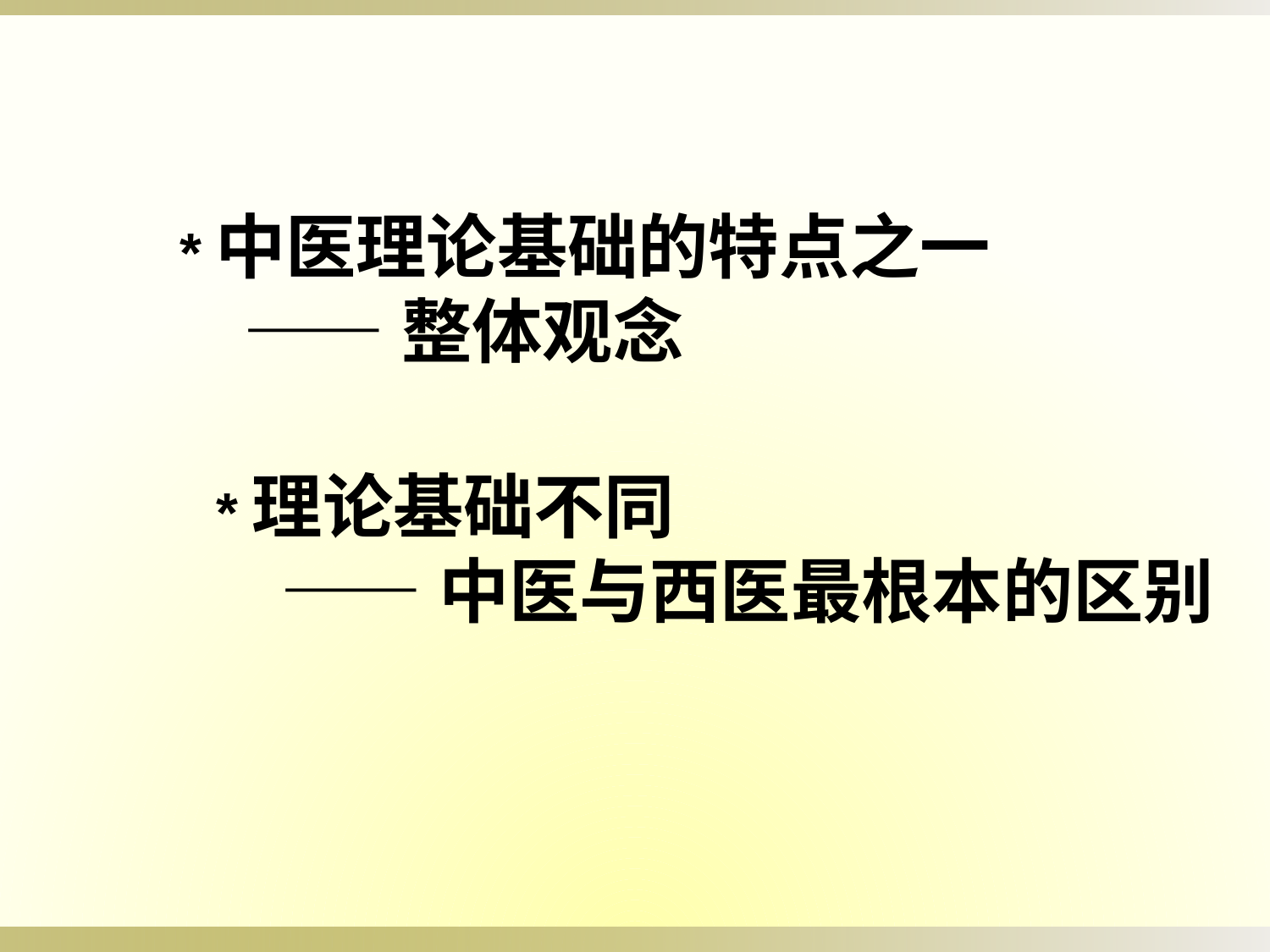

*中医理论基础的特点之一
    ——整体观念

*理论基础不同
    ——中医与西医最根本的区别